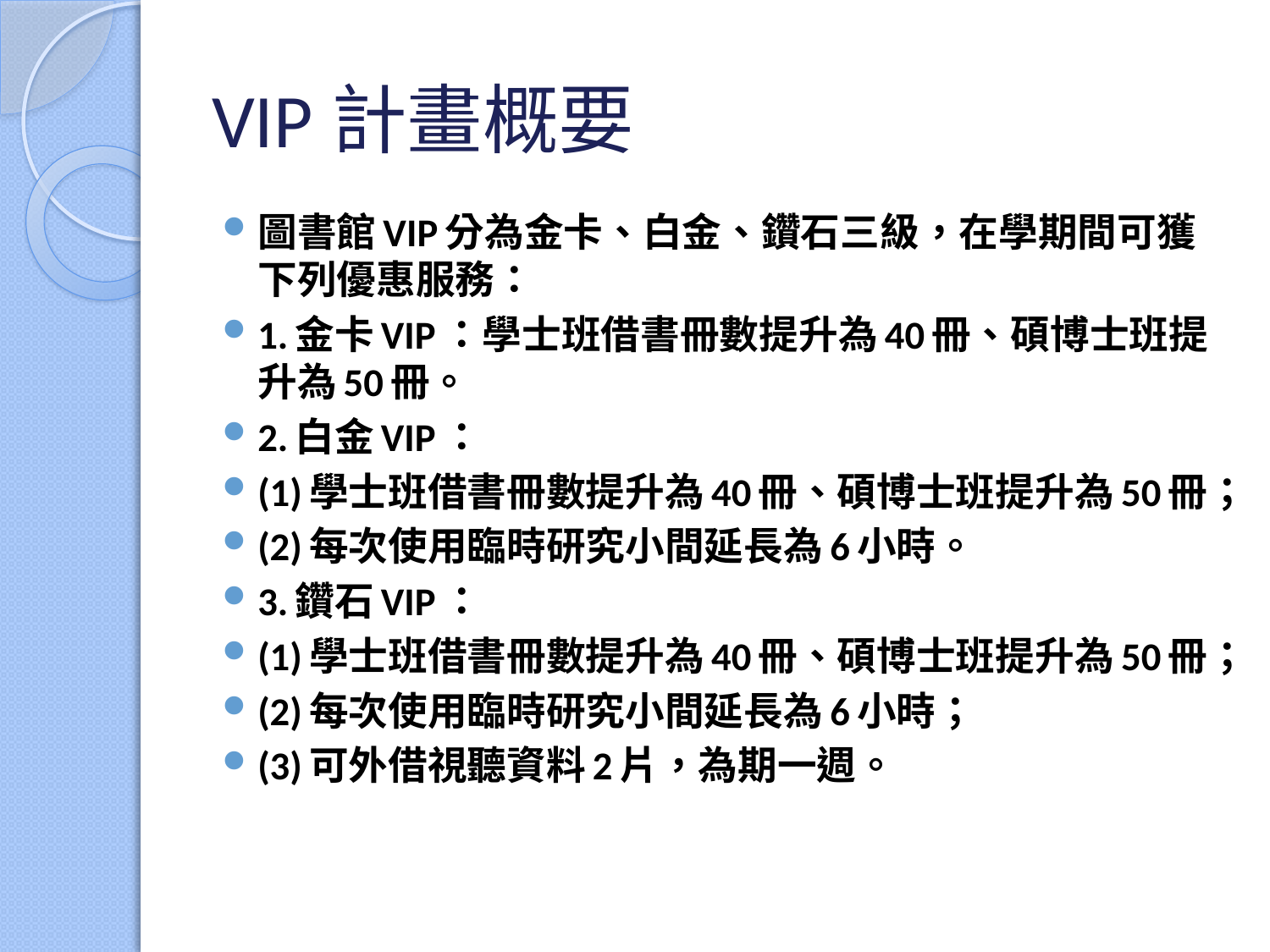

# VIP計畫概要
圖書館VIP分為金卡、白金、鑽石三級，在學期間可獲下列優惠服務：
1.金卡VIP：學士班借書冊數提升為40冊、碩博士班提升為50冊。
2.白金VIP：
(1)學士班借書冊數提升為40冊、碩博士班提升為50冊；
(2)每次使用臨時研究小間延長為6小時。
3.鑽石VIP：
(1)學士班借書冊數提升為40冊、碩博士班提升為50冊；
(2)每次使用臨時研究小間延長為6小時；
(3)可外借視聽資料2片，為期一週。